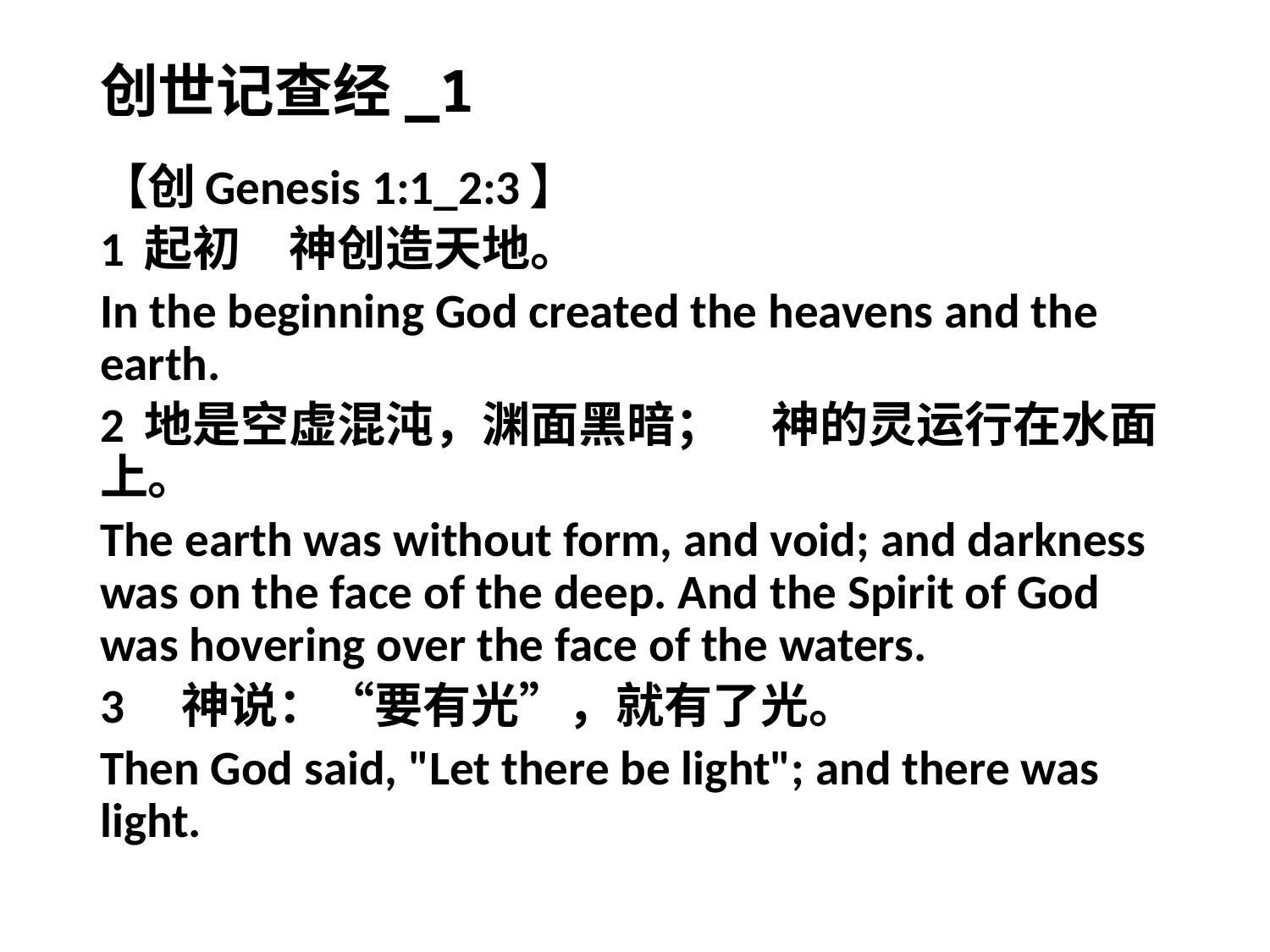

# 创世记查经_1
【创Genesis 1:1_2:3】
1 起初　神创造天地。
In the beginning God created the heavens and the earth.
2 地是空虚混沌，渊面黑暗；　神的灵运行在水面上。
The earth was without form, and void; and darkness was on the face of the deep. And the Spirit of God was hovering over the face of the waters.
3　神说：“要有光”，就有了光。
Then God said, "Let there be light"; and there was light.